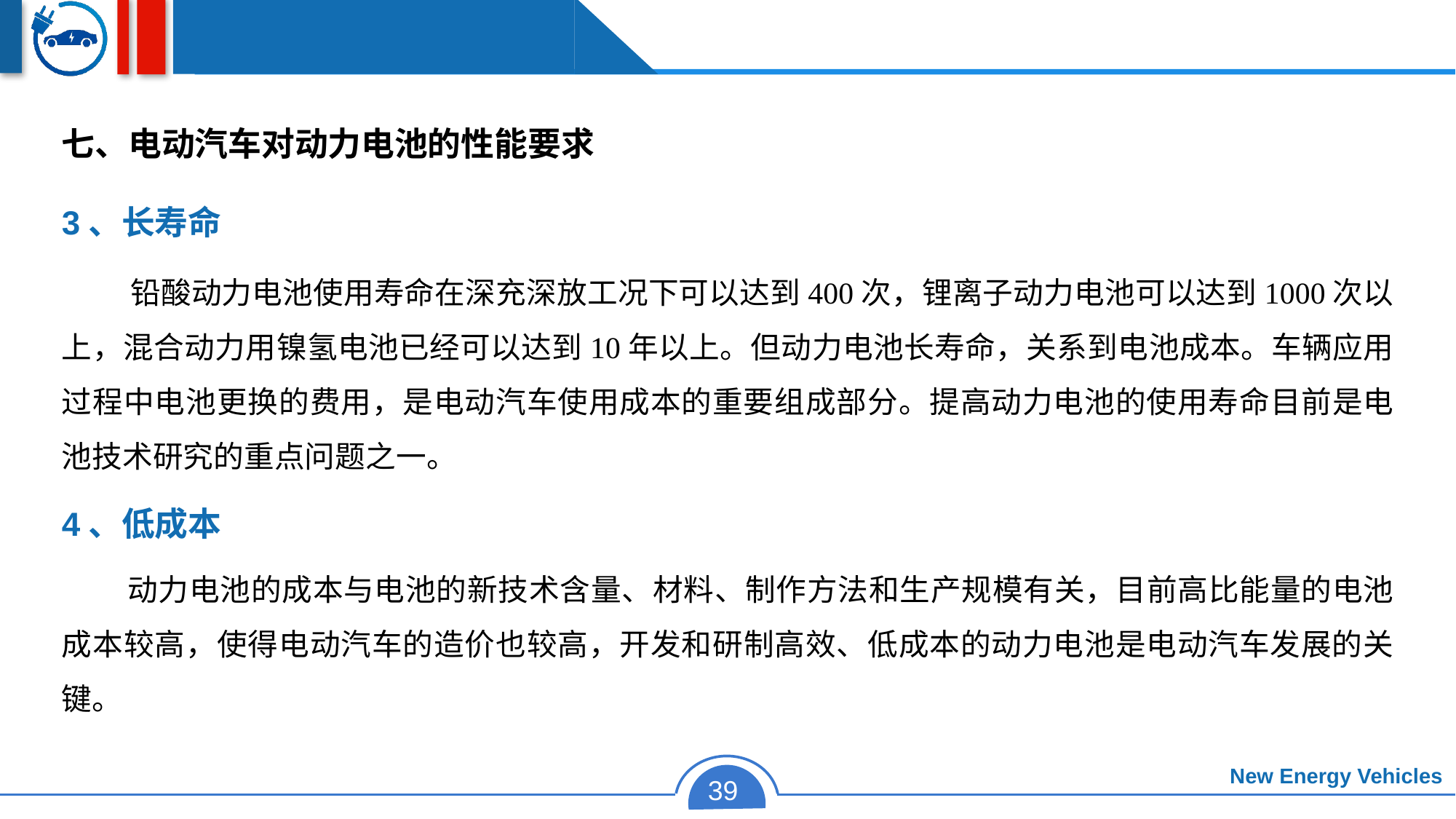

七、电动汽车对动力电池的性能要求
3、长寿命
        铅酸动力电池使用寿命在深充深放工况下可以达到400次，锂离子动力电池可以达到1000次以上，混合动力用镍氢电池已经可以达到10年以上。但动力电池长寿命，关系到电池成本。车辆应用过程中电池更换的费用，是电动汽车使用成本的重要组成部分。提高动力电池的使用寿命目前是电池技术研究的重点问题之一。
4、低成本
        动力电池的成本与电池的新技术含量、材料、制作方法和生产规模有关，目前高比能量的电池成本较高，使得电动汽车的造价也较高，开发和研制高效、低成本的动力电池是电动汽车发展的关键。